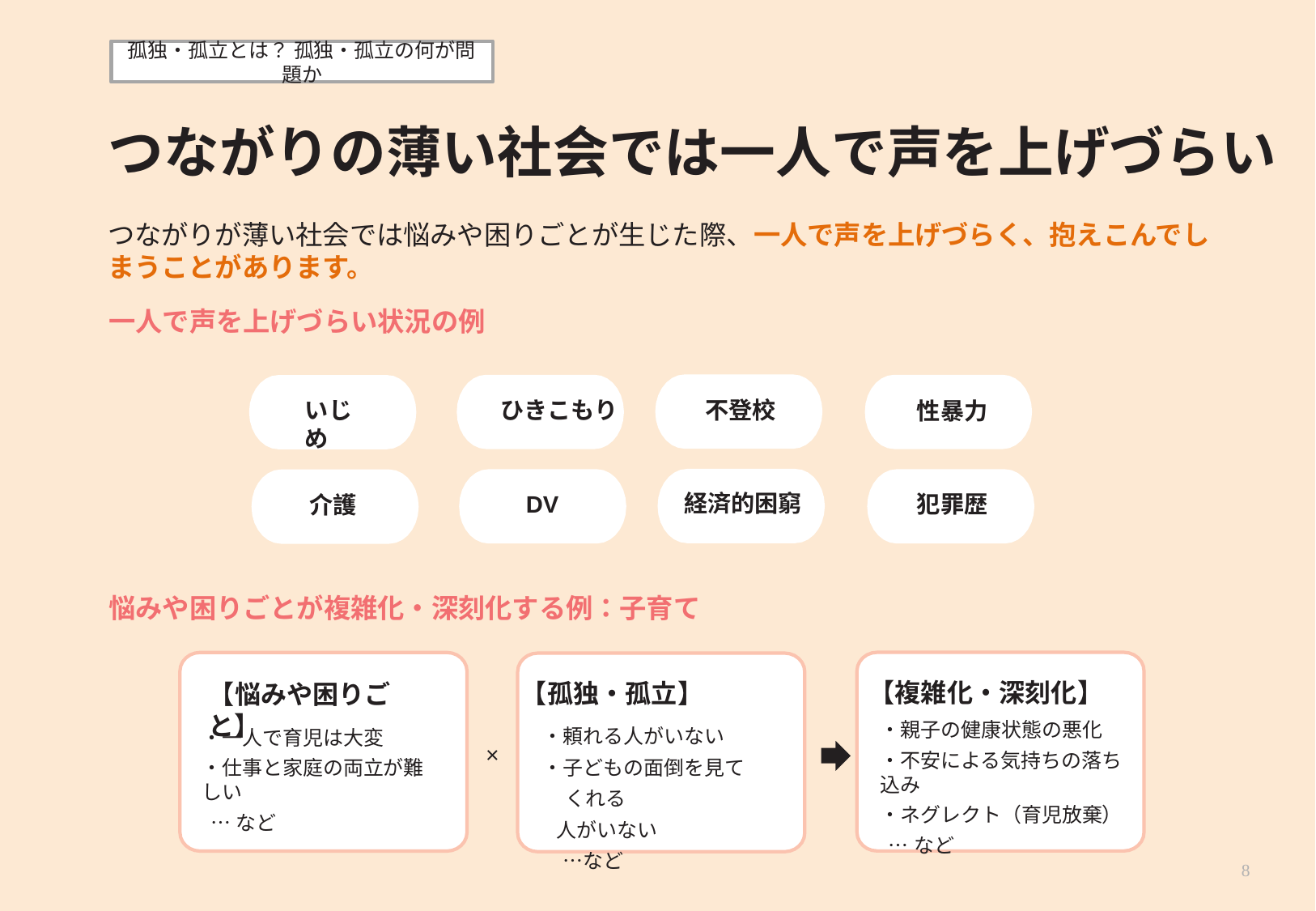

孤独・孤立とは？ 孤独・孤立の何が問題か
# つながりの薄い社会では一人で声を上げづらい
つながりが薄い社会では悩みや困りごとが生じた際、一人で声を上げづらく、抱えこんでしまうことがあります。
一人で声を上げづらい状況の例

ひきこもり
いじめ
不登校
性暴力

経済的困窮
DV
犯罪歴
介護
悩みや困りごとが複雑化・深刻化する例：子育て

【複雑化・深刻化】
【孤独・孤立】
【悩みや困りごと】
・親子の健康状態の悪化
・不安による気持ちの落ち込み
・ネグレクト（育児放棄）
  …など
・頼れる人がいない
・子どもの面倒を見てくれる
  人がいない
　…など
・一人で育児は大変
・仕事と家庭の両立が難しい
  …など
×

8